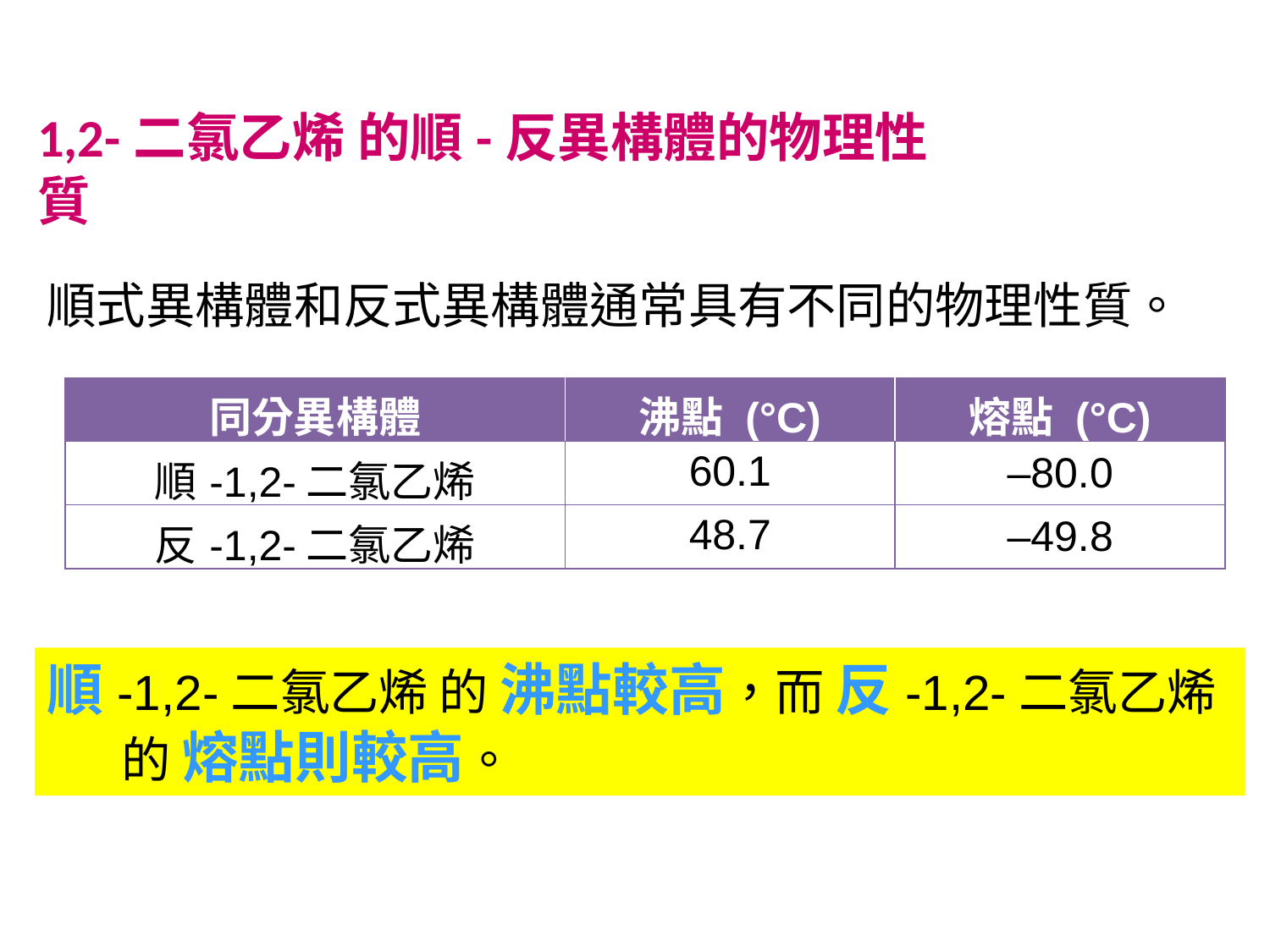

1,2-二氯乙烯 的順-反異構體的物理性質
順式異構體和反式異構體通常具有不同的物理性質。
| 同分異構體 | 沸點 (°C) | 熔點 (°C) |
| --- | --- | --- |
| 順-1,2-二氯乙烯 | 60.1 | –80.0 |
| 反-1,2-二氯乙烯 | 48.7 | –49.8 |
順-1,2-二氯乙烯 的 沸點較高，而 反-1,2-二氯乙烯 的 熔點則較高。